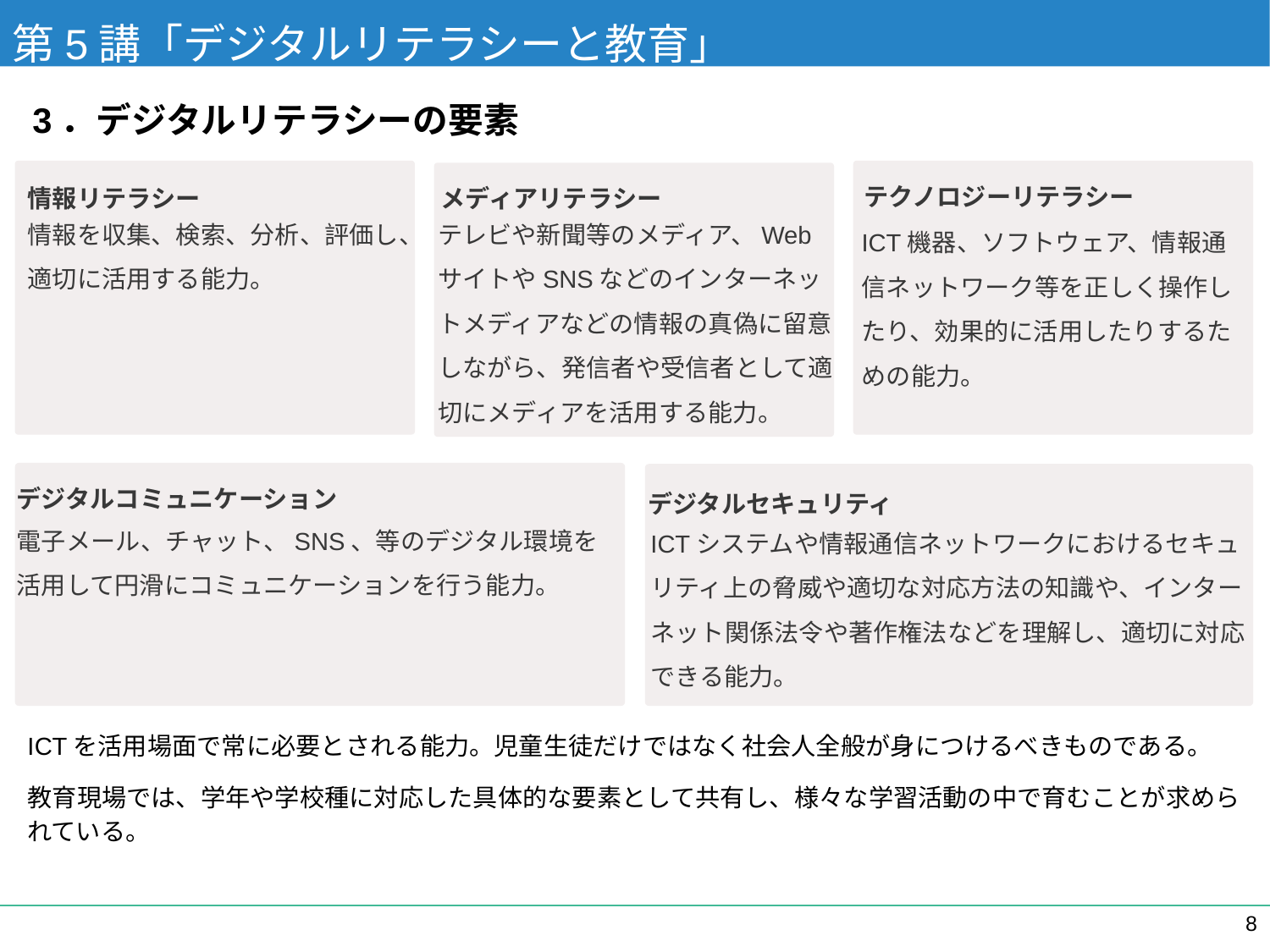

第5講「デジタルリテラシーと教育」
3．デジタルリテラシーの要素

テクノロジーリテラシー

メディアリテラシー
情報リテラシー

情報を収集、検索、分析、評価し、適切に活用する能力。
テレビや新聞等のメディア、WebサイトやSNSなどのインターネットメディアなどの情報の真偽に留意しながら、発信者や受信者として適切にメディアを活用する能力。
ICT機器、ソフトウェア、情報通信ネットワーク等を正しく操作したり、効果的に活用したりするための能力。
デジタルコミュニケーション

デジタルセキュリティ
電子メール、チャット、SNS、等のデジタル環境を活用して円滑にコミュニケーションを行う能力。
ICTシステムや情報通信ネットワークにおけるセキュリティ上の脅威や適切な対応方法の知識や、インターネット関係法令や著作権法などを理解し、適切に対応できる能力。
ICTを活用場面で常に必要とされる能力。児童生徒だけではなく社会人全般が身につけるべきものである。
教育現場では、学年や学校種に対応した具体的な要素として共有し、様々な学習活動の中で育むことが求められている。
8